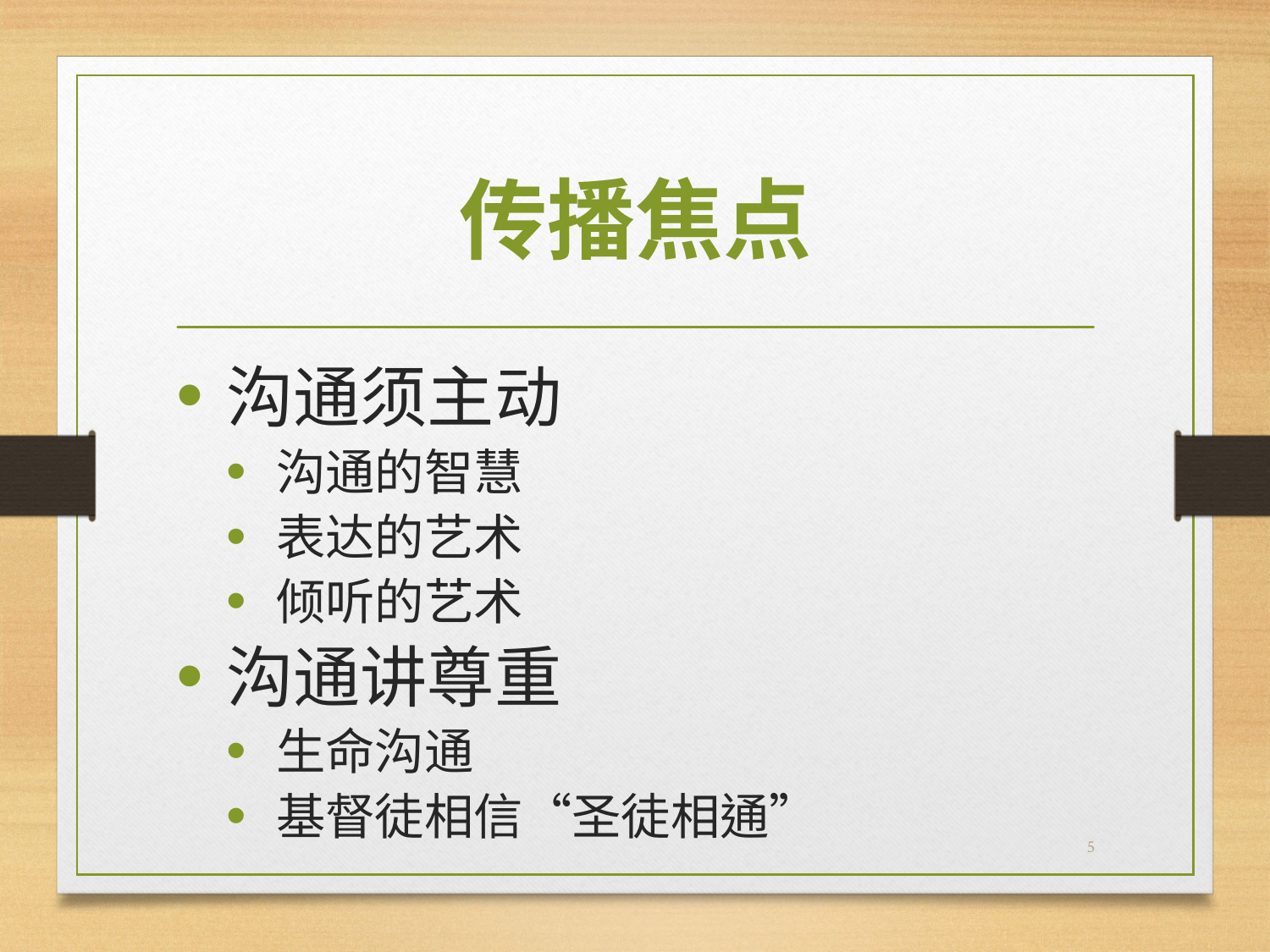

# 传播焦点
沟通须主动
沟通的智慧
表达的艺术
倾听的艺术
沟通讲尊重
生命沟通
基督徒相信“圣徒相通”

5